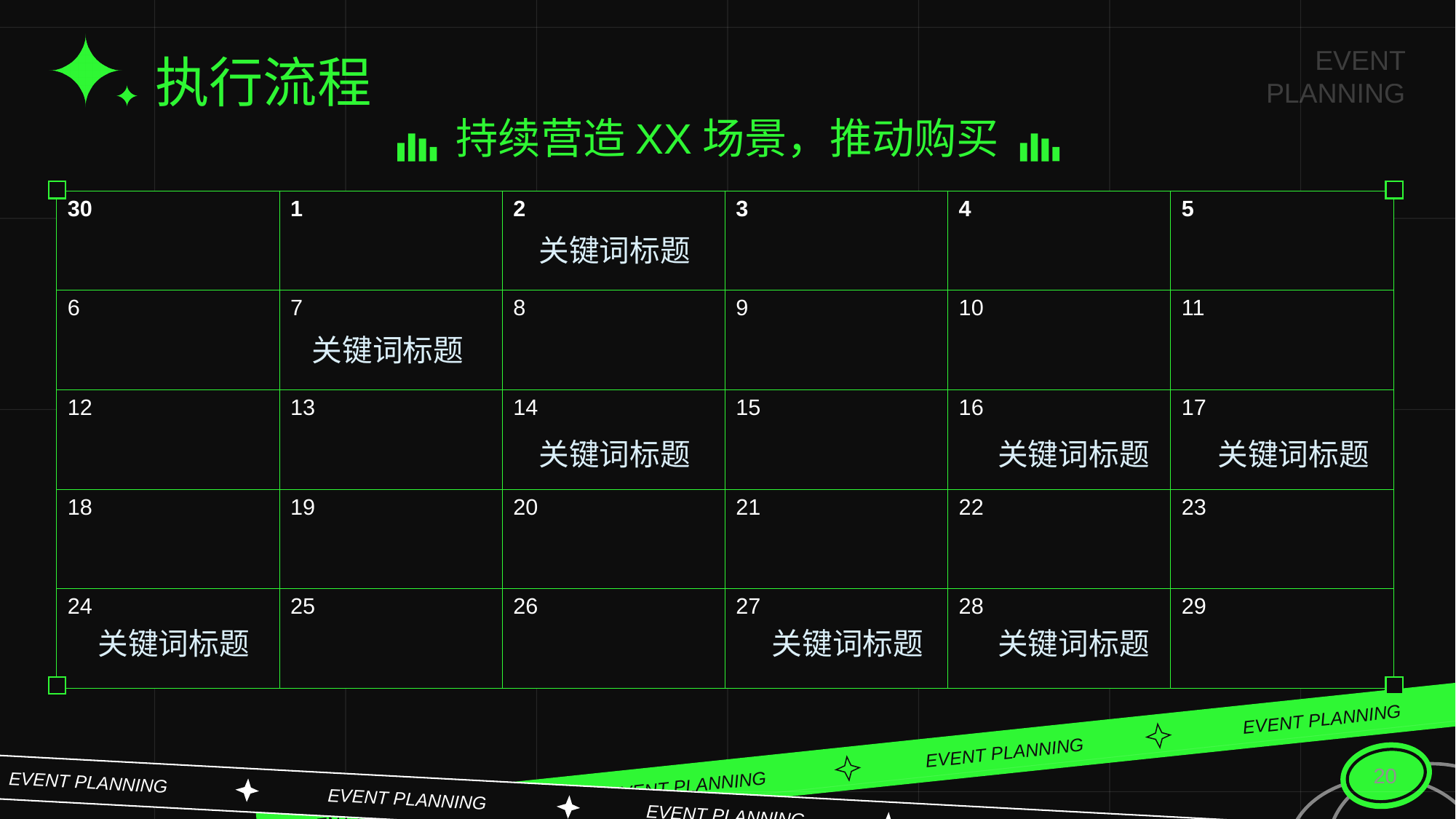

# 执行流程
持续营造XX场景，推动购买

| 30 | 1 | 2 | 3 | 4 | 5 |
| --- | --- | --- | --- | --- | --- |
| 6 | 7 | 8 | 9 | 10 | 11 |
| 12 | 13 | 14 | 15 | 16 | 17 |
| 18 | 19 | 20 | 21 | 22 | 23 |
| 24 | 25 | 26 | 27 | 28 | 29 |
关键词标题
关键词标题
关键词标题
关键词标题
关键词标题
关键词标题
关键词标题
关键词标题

20